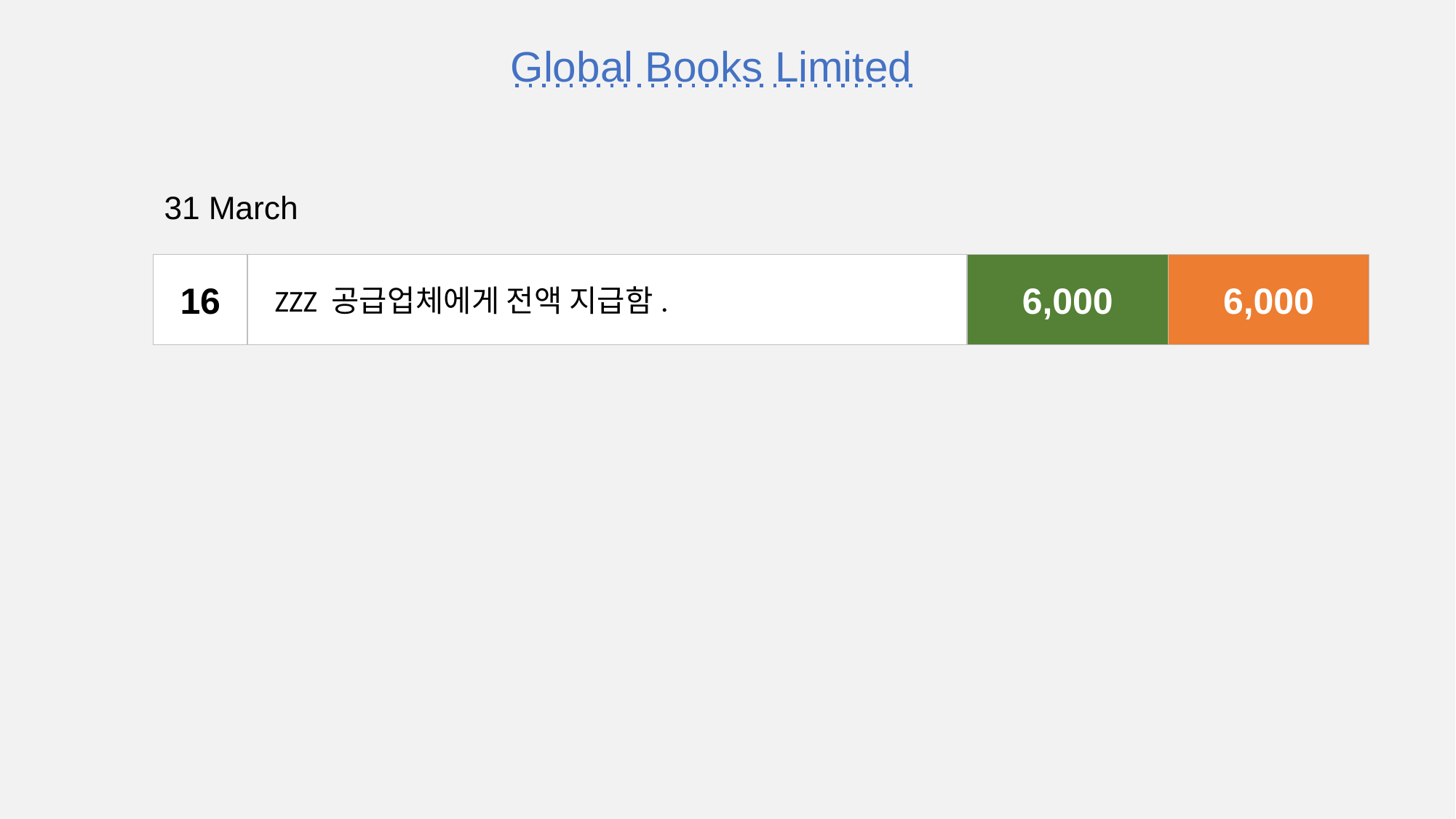

Global Books Limited
31 March
6,000
6,000
16
Accounts payable
6,000
Cash
6,000
ZZZ 공급업체에게 전액 지급함.